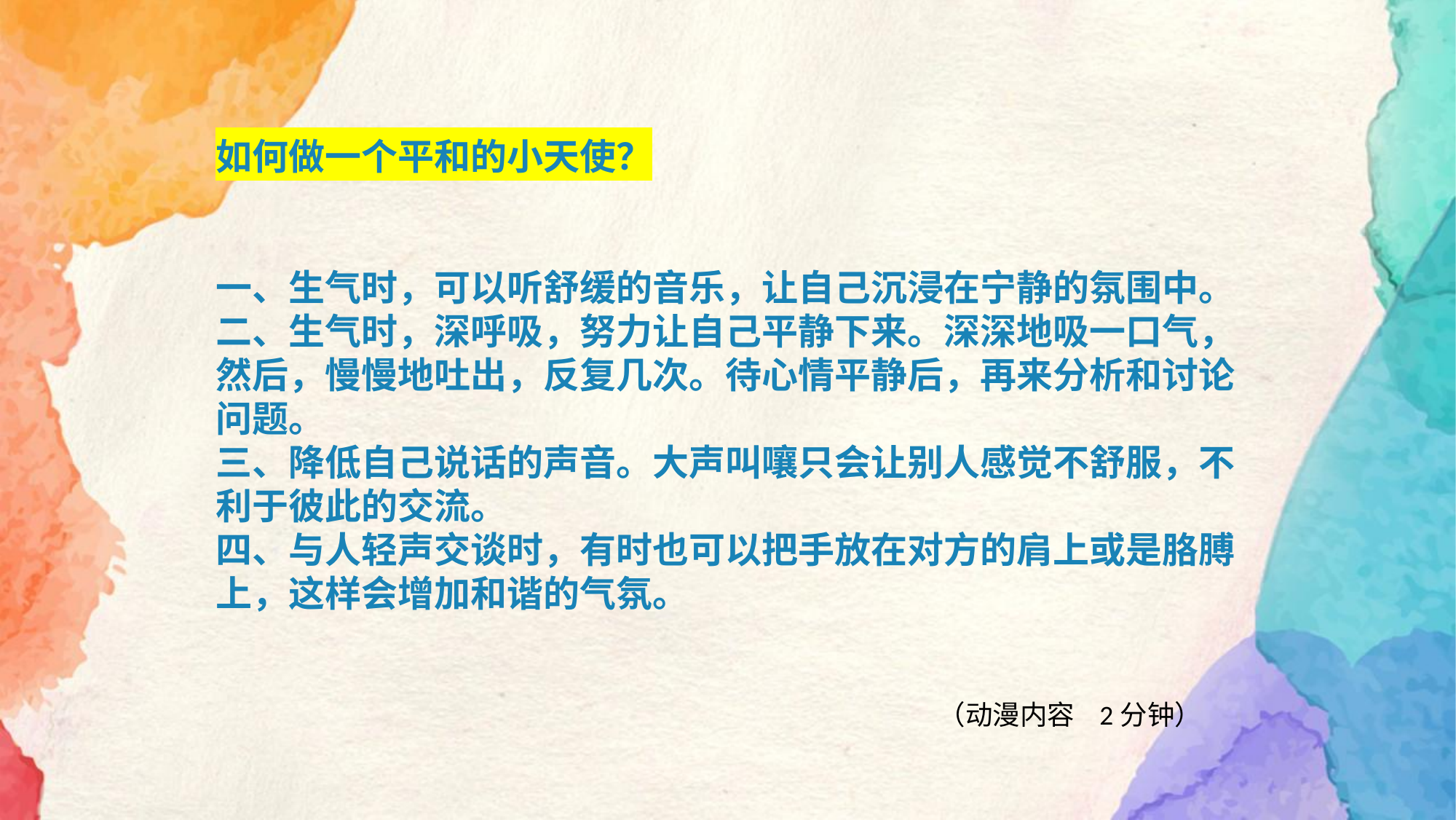

如何做一个平和的小天使？

一、生气时，可以听舒缓的音乐，让自己沉浸在宁静的氛围中。
二、生气时，深呼吸，努力让自己平静下来。深深地吸一口气，然后，慢慢地吐出，反复几次。待心情平静后，再来分析和讨论问题。
三、降低自己说话的声音。大声叫嚷只会让别人感觉不舒服，不利于彼此的交流。
四、与人轻声交谈时，有时也可以把手放在对方的肩上或是胳膊上，这样会增加和谐的气氛。
（动漫内容   2分钟）